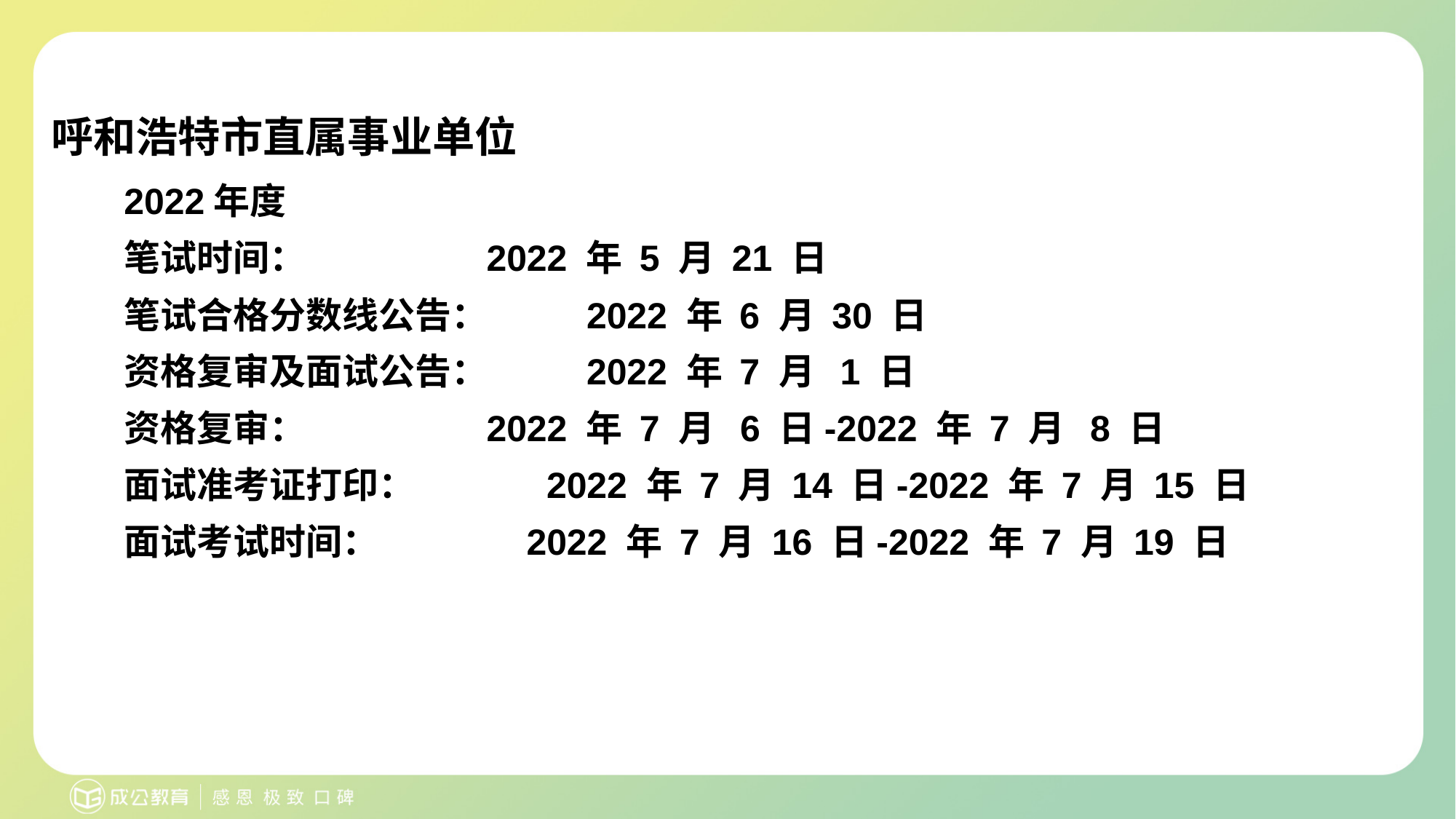

# 呼和浩特市直属事业单位
2022年度
笔试时间：                     2022 年 5 月 21 日
笔试合格分数线公告：           2022 年 6 月 30 日
资格复审及面试公告：           2022 年 7 月  1 日
资格复审：                     2022 年 7 月  6 日-2022 年 7 月  8 日
面试准考证打印：               2022 年 7 月 14 日-2022 年 7 月 15 日
面试考试时间：                 2022 年 7 月 16 日-2022 年 7 月 19 日